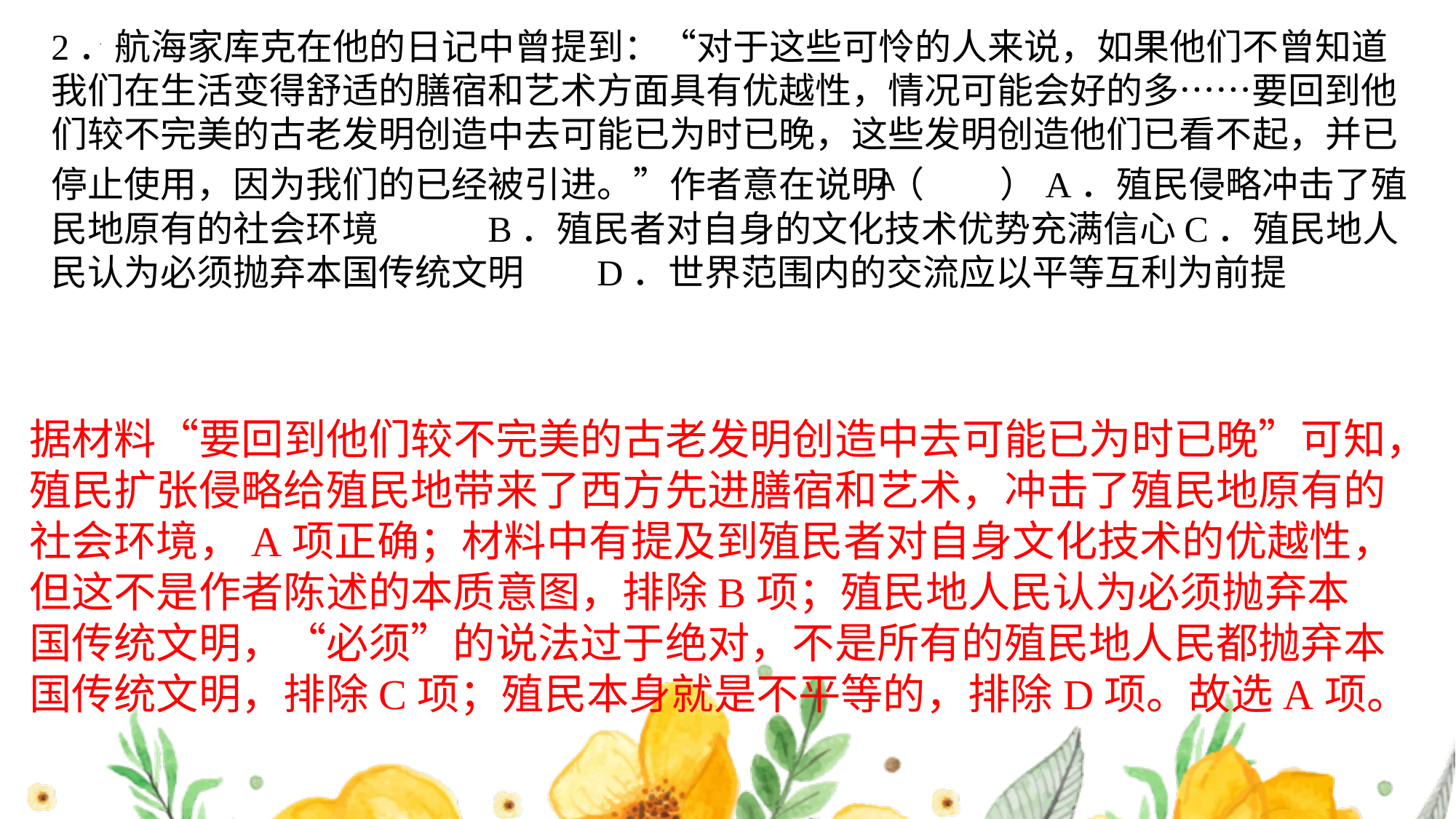

2．航海家库克在他的日记中曾提到：“对于这些可怜的人来说，如果他们不曾知道我们在生活变得舒适的膳宿和艺术方面具有优越性，情况可能会好的多……要回到他们较不完美的古老发明创造中去可能已为时已晚，这些发明创造他们已看不起，并已停止使用，因为我们的已经被引进。”作者意在说明（        ）A．殖民侵略冲击了殖民地原有的社会环境	B．殖民者对自身的文化技术优势充满信心C．殖民地人民认为必须抛弃本国传统文明	D．世界范围内的交流应以平等互利为前提

A
据材料“要回到他们较不完美的古老发明创造中去可能已为时已晚”可知，殖民扩张侵略给殖民地带来了西方先进膳宿和艺术，冲击了殖民地原有的社会环境，A项正确；材料中有提及到殖民者对自身文化技术的优越性，但这不是作者陈述的本质意图，排除B项；殖民地人民认为必须抛弃本国传统文明，“必须”的说法过于绝对，不是所有的殖民地人民都抛弃本国传统文明，排除C项；殖民本身就是不平等的，排除D项。故选A项。